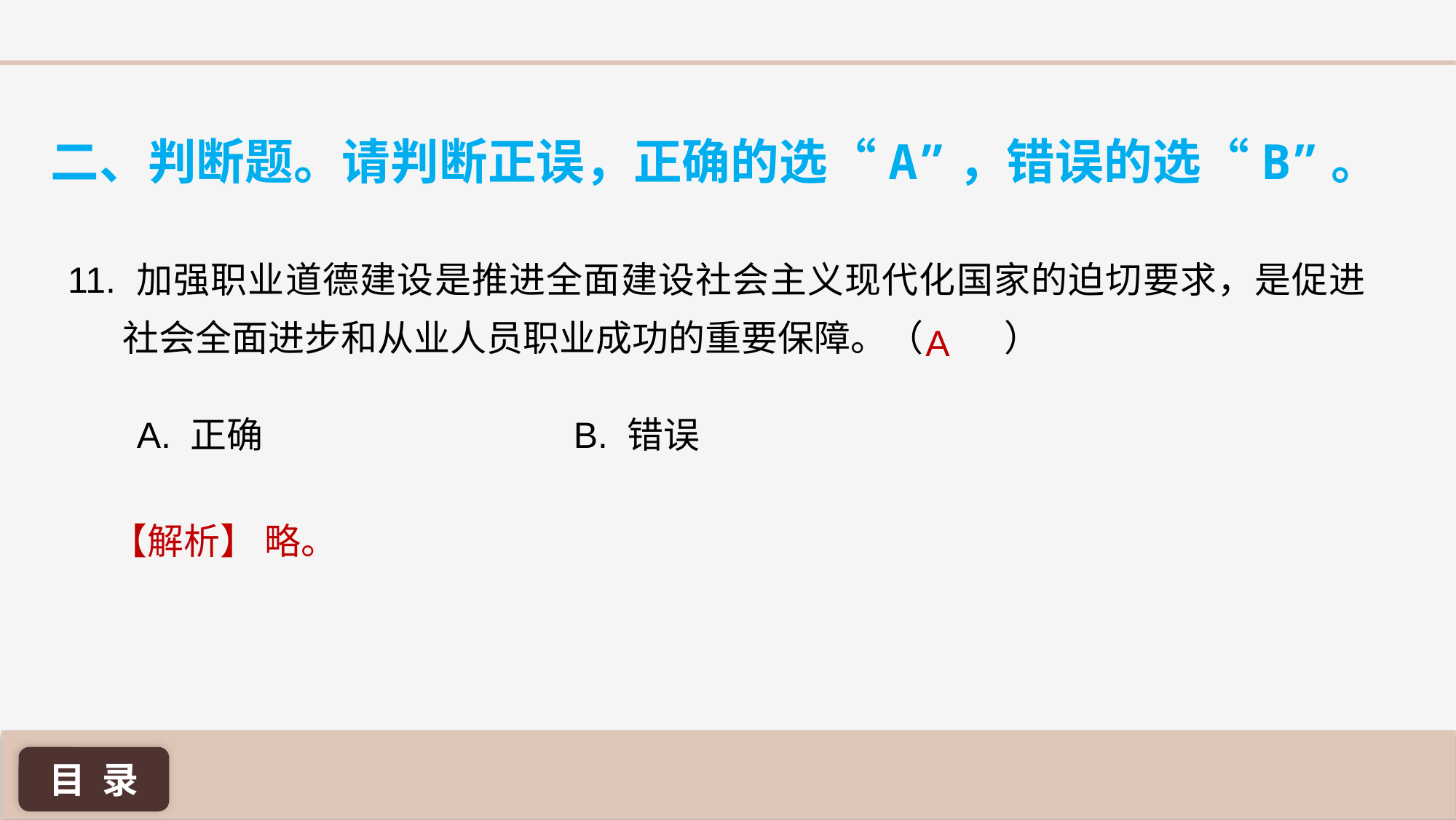

二、判断题。请判断正误，正确的选“A”，错误的选“B”。
11. 加强职业道德建设是推进全面建设社会主义现代化国家的迫切要求，是促进社会全面进步和从业人员职业成功的重要保障。（	 ）
A
A. 正确 			B. 错误
【解析】 略。